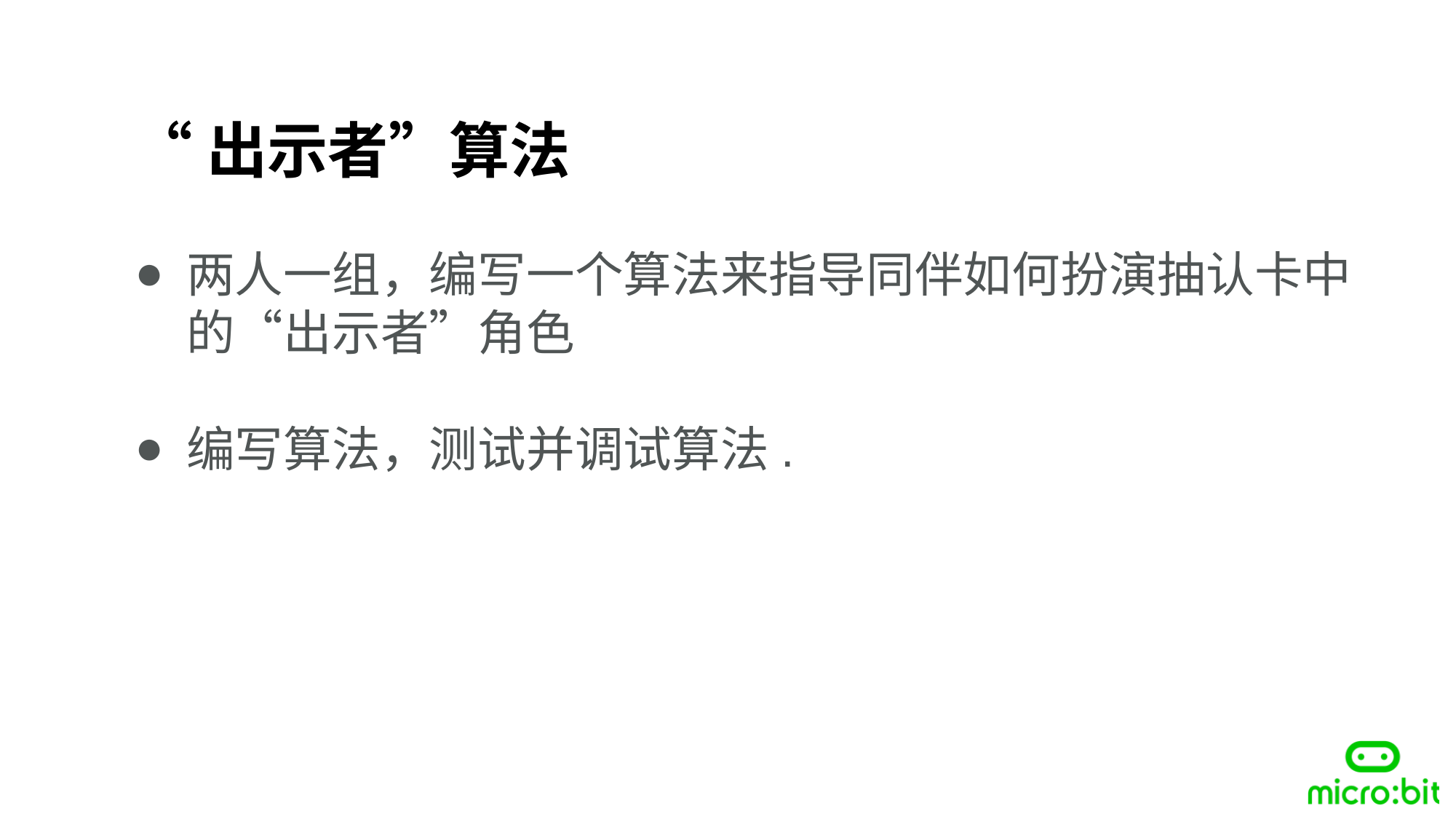

“出示者”算法

两人一组，编写一个算法来指导同伴如何扮演抽认卡中的“出示者”角色

编写算法，测试并调试算法.